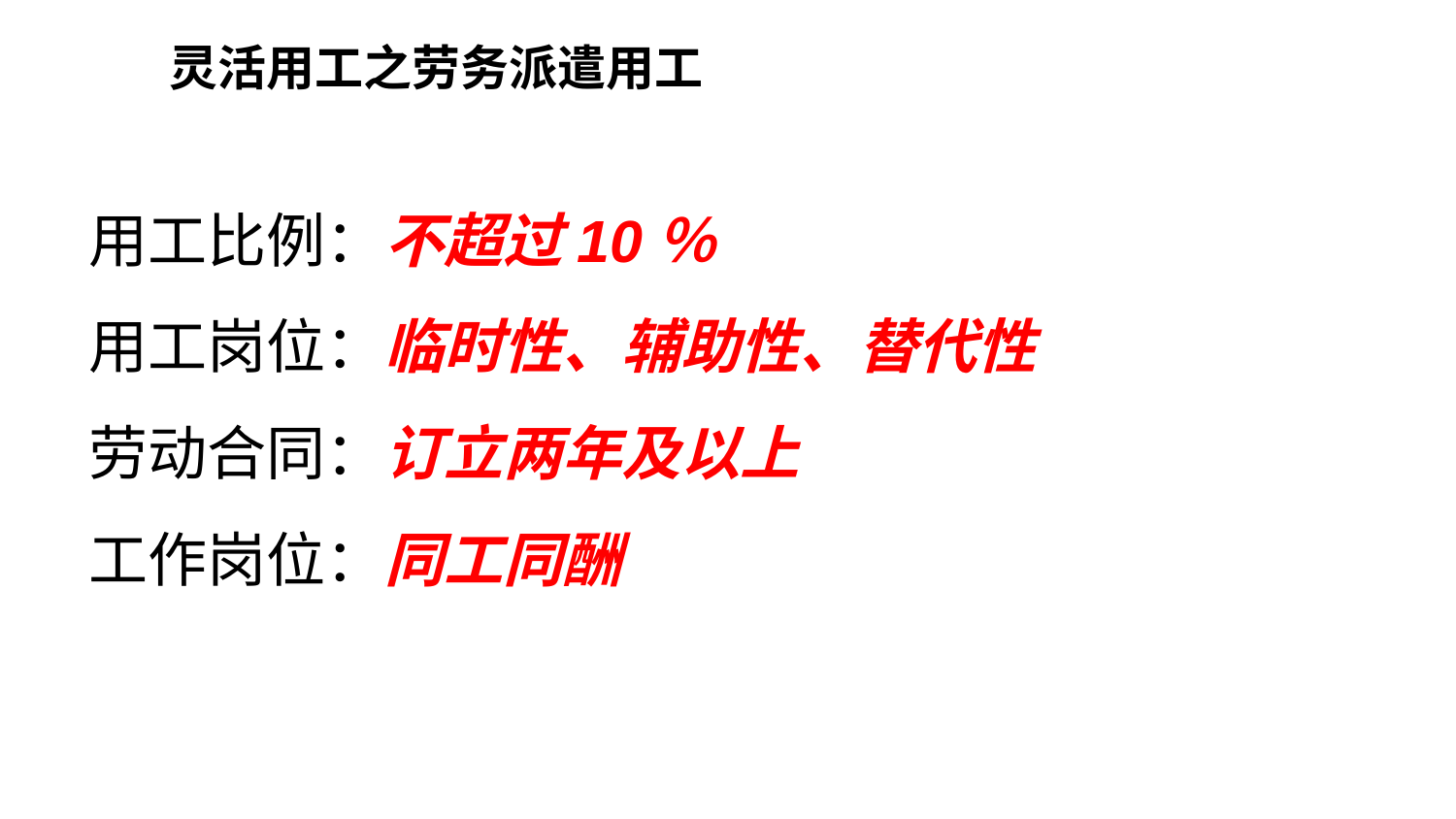

# 灵活用工之劳务派遣用工
用工比例：不超过10％
用工岗位：临时性、辅助性、替代性
劳动合同：订立两年及以上
工作岗位：同工同酬